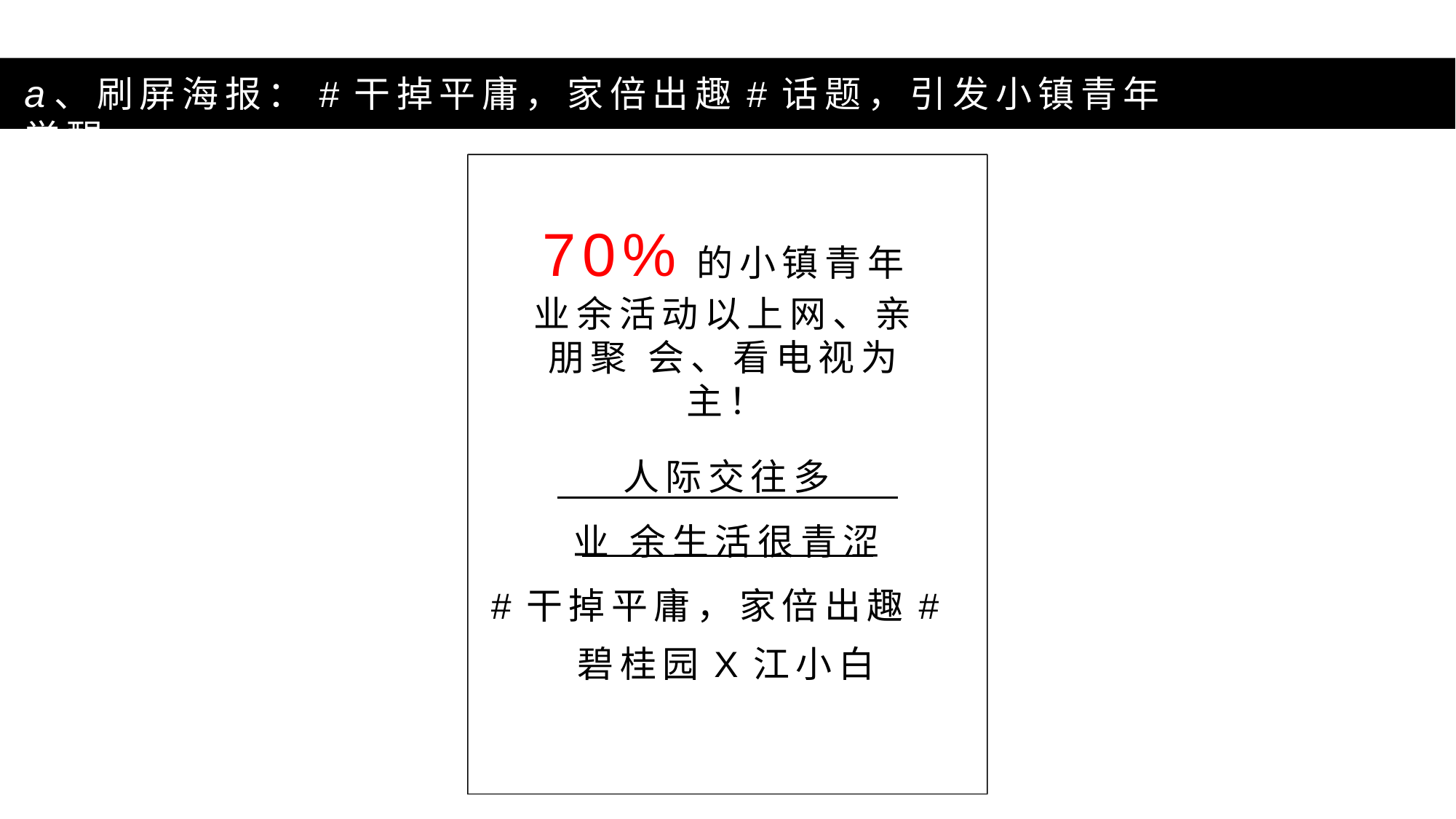

a、刷屏海报：#干掉平庸，家倍出趣#话题，引发小镇青年觉醒

# 70%的小镇青年
业余活动以上网、亲朋聚 会、看电视为主！
人际交往多
业 余生活很青涩
#干掉平庸，家倍出趣#  碧桂园X江小白